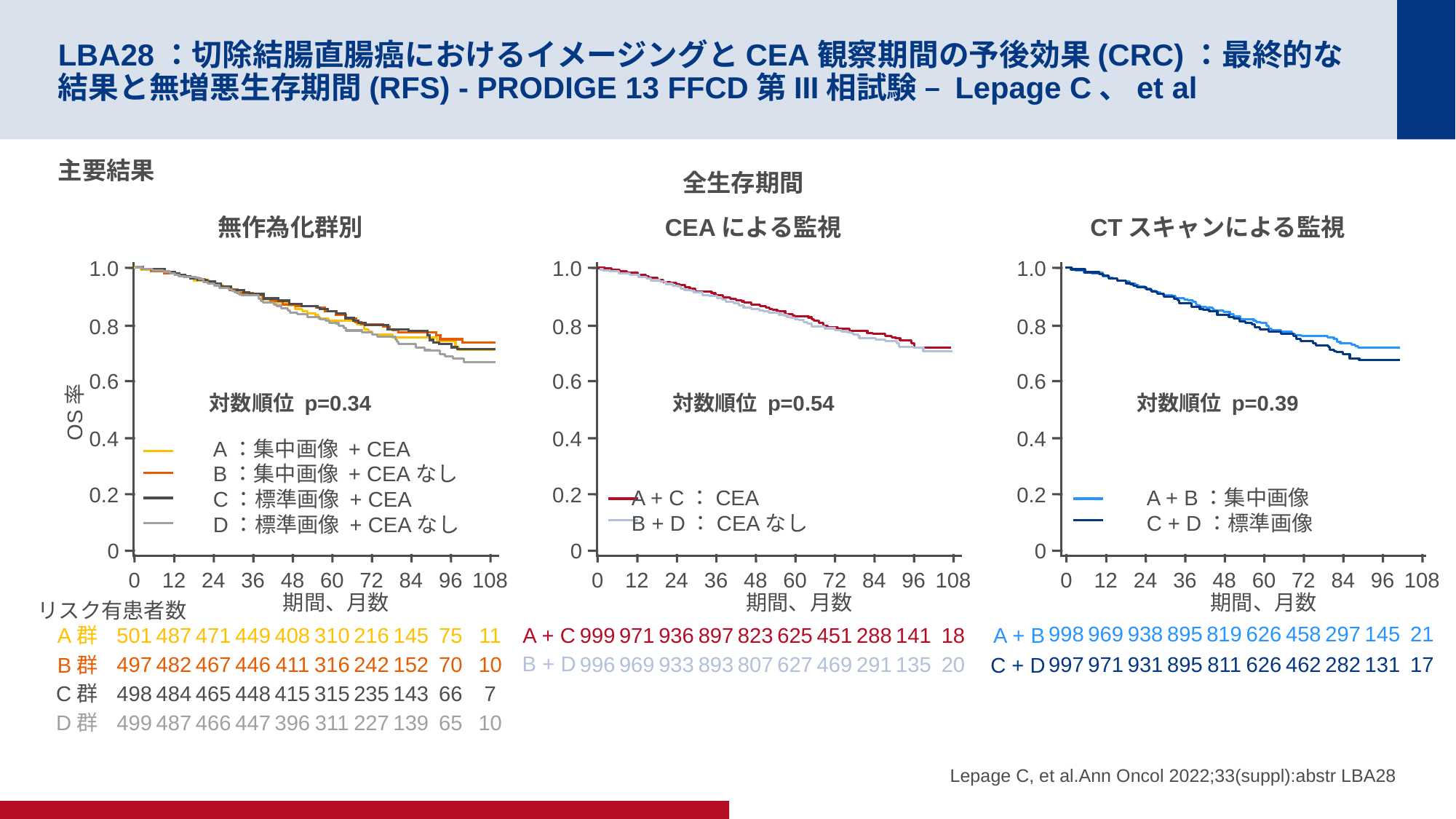

# LBA28：切除結腸直腸癌におけるイメージングとCEA観察期間の予後効果(CRC)：最終的な結果と無増悪生存期間(RFS) - PRODIGE 13 FFCD第III相試験 – Lepage C、et al
主要結果
全生存期間
無作為化群別
CEAによる監視
CTスキャンによる監視
1.0
1.0
1.0

0.8
0.8
0.8

0.6
0.6
0.6

対数順位 p=0.34
対数順位 p=0.54
対数順位 p=0.39
OS率
0.4
0.4
0.4
A：集中画像 + CEA
B：集中画像 + CEAなし
C：標準画像 + CEA
D：標準画像 + CEAなし

0.2
0.2
0.2
A + C：CEA
B + D：CEAなし
A + B：集中画像
C + D：標準画像

0
0
0

0
12
24
36
48
60
72
84
96
108

0
12
24
36
48
60
72
84
96
108

0
12
24
36
48
60
72
84
96
108
期間、月数
期間、月数
期間、月数
リスク有患者数
A群
A + C
A + B
998
969
938
895
819
626
458
297
145
21
501
487
471
449
408
310
216
145
75
11
999
971
936
897
823
625
451
288
141
18
B + D
B群
497
482
467
446
411
316
242
152
70
10
996
969
933
893
807
627
469
291
135
20
C + D
997
971
931
895
811
626
462
282
131
17
C群
498
484
465
448
415
315
235
143
66
7
D群
499
487
466
447
396
311
227
139
65
10
Lepage C, et al.Ann Oncol 2022;33(suppl):abstr LBA28